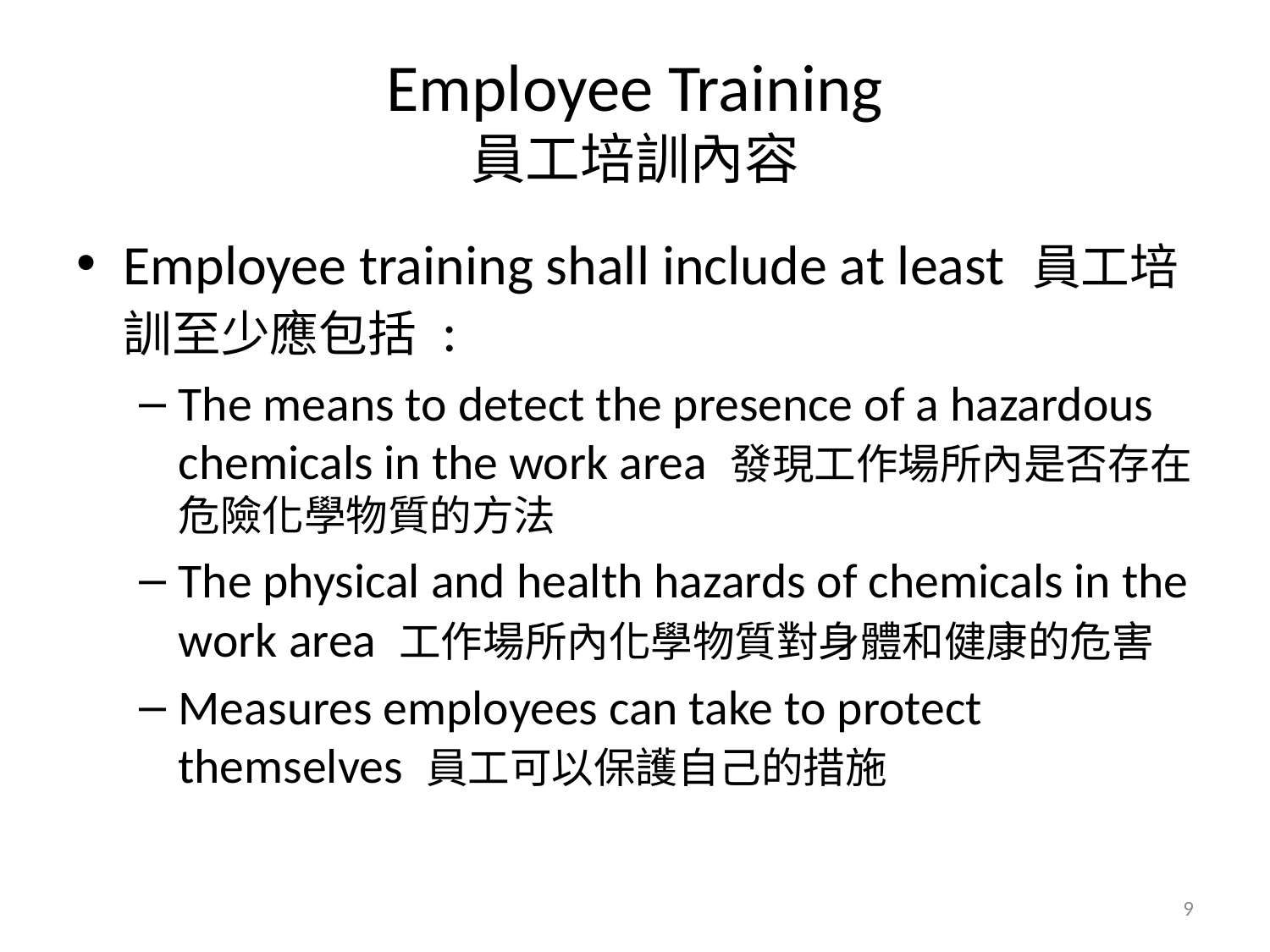

# Employee Training 員工培訓內容
Employee training shall include at least 員工培訓至少應包括 :
The means to detect the presence of a hazardous chemicals in the work area 發現工作場所內是否存在危險化學物質的方法
The physical and health hazards of chemicals in the work area 工作場所內化學物質對身體和健康的危害
Measures employees can take to protect themselves 員工可以保護自己的措施
9